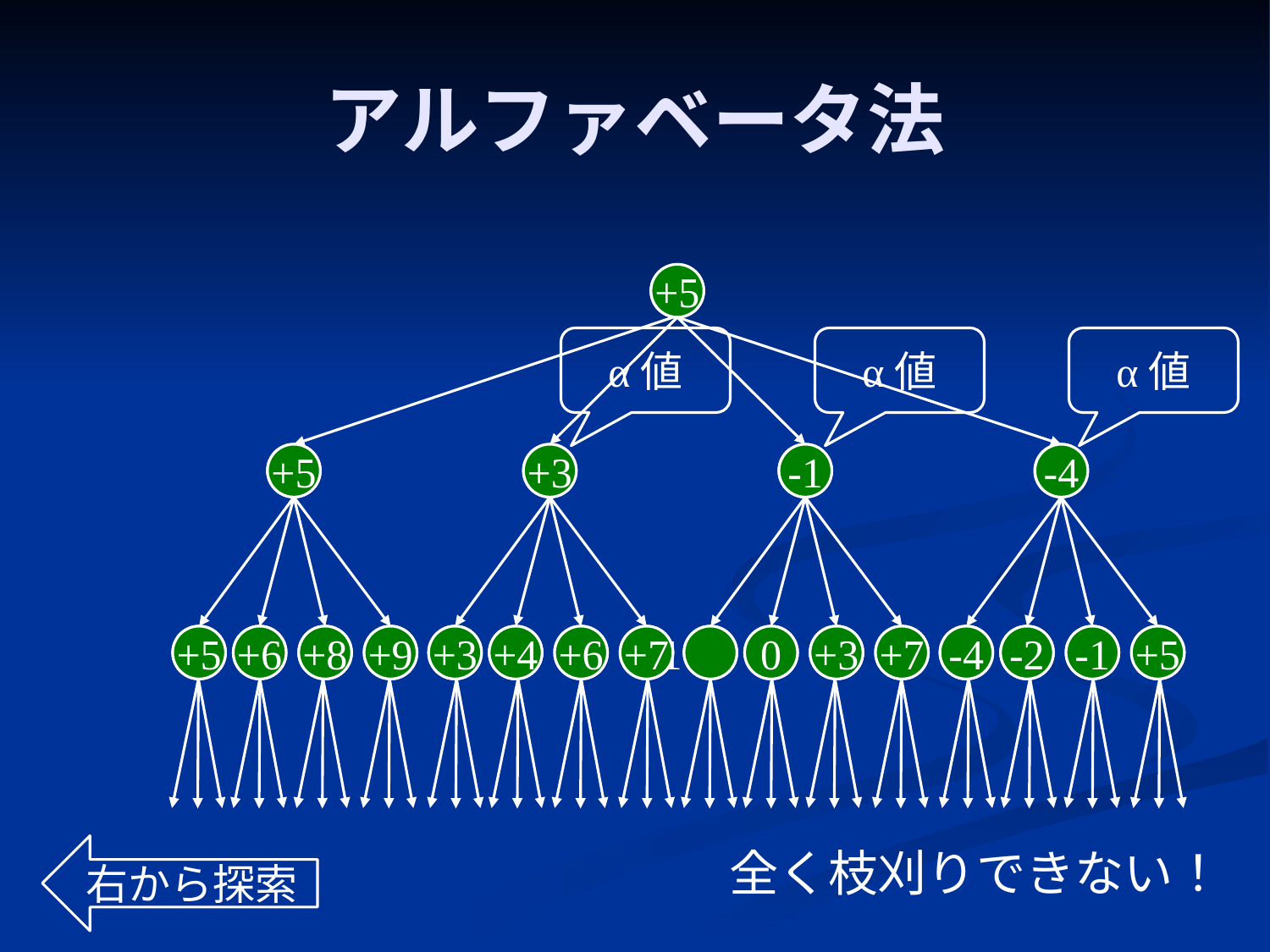

# アルファベータ法
+5

α値
α値
α値

+5

+3

-1

-4

+5
+6
+8
+9

+3
+4
+6
+7

-1

0

+3

+7

-4
-2
-1
+5

右から探索
全く枝刈りできない！